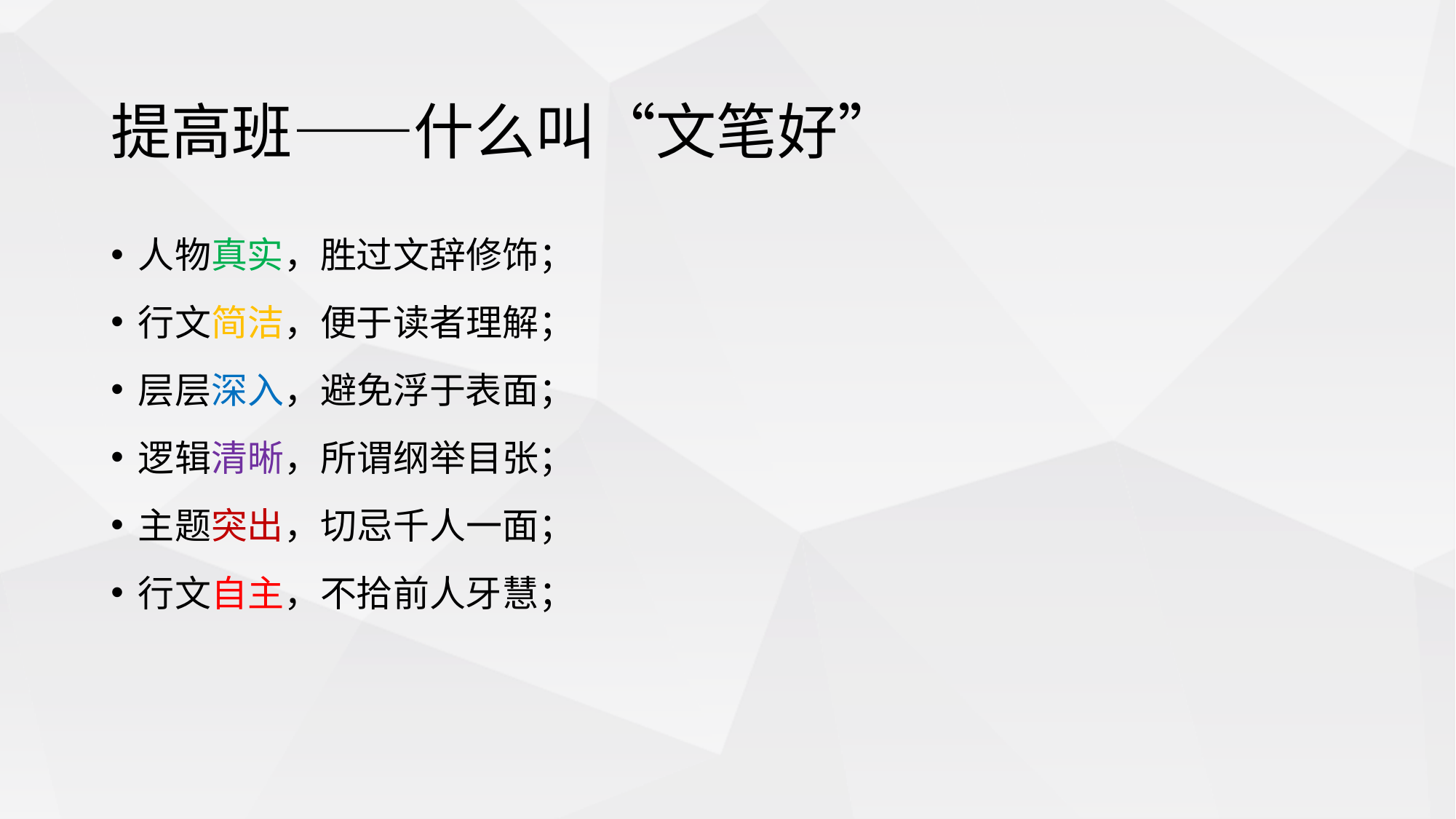

# 提高班——什么叫“文笔好”
人物真实，胜过文辞修饰；
行文简洁，便于读者理解；
层层深入，避免浮于表面；
逻辑清晰，所谓纲举目张；
主题突出，切忌千人一面；
行文自主，不拾前人牙慧；